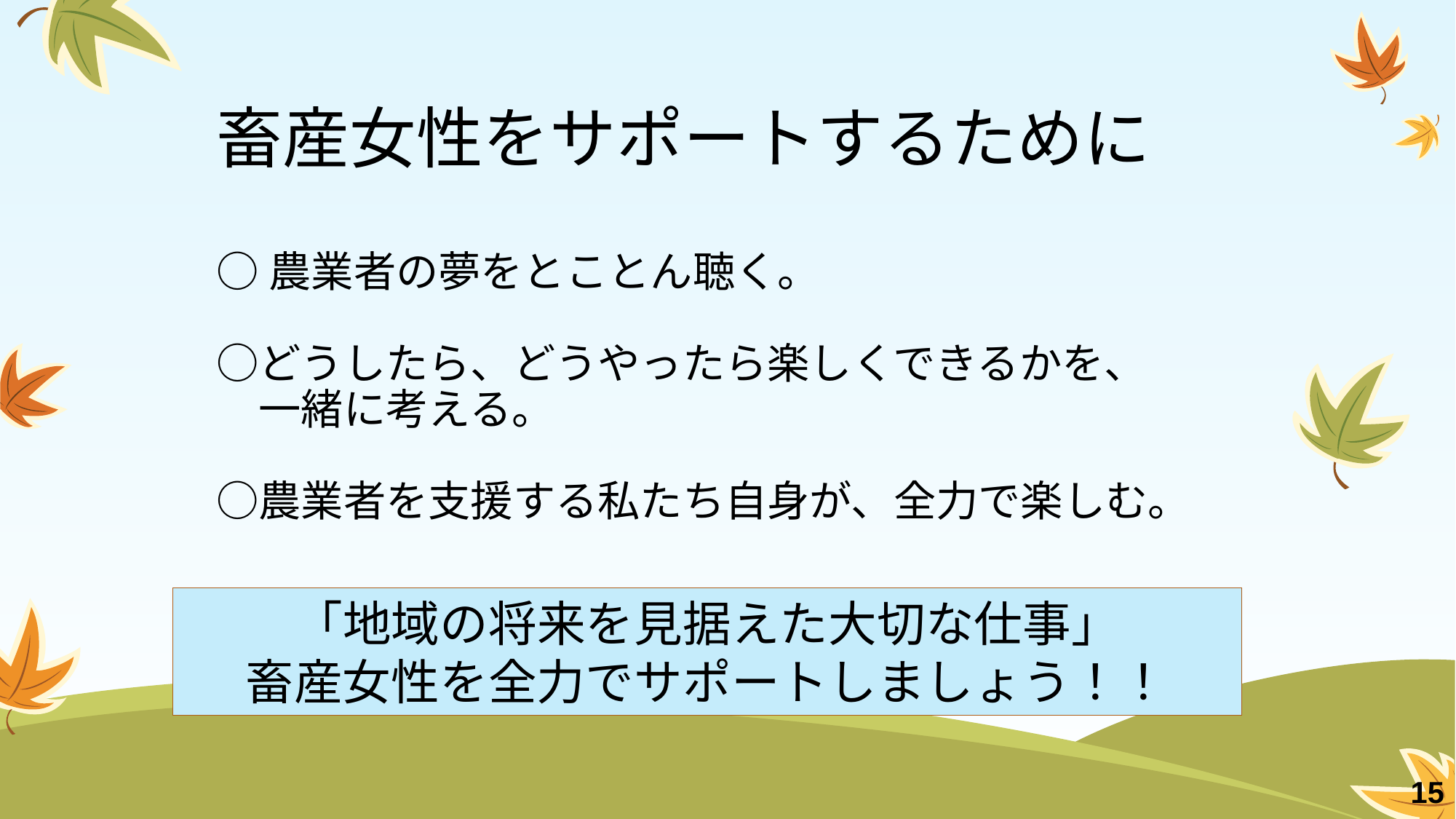

畜産女性をサポートするために
# ○農業者の夢をとことん聴く。 ○どうしたら、どうやったら楽しくできるかを、 　一緒に考える。 ○農業者を支援する私たち自身が、全力で楽しむ。
「地域の将来を見据えた大切な仕事」
畜産女性を全力でサポートしましょう！！